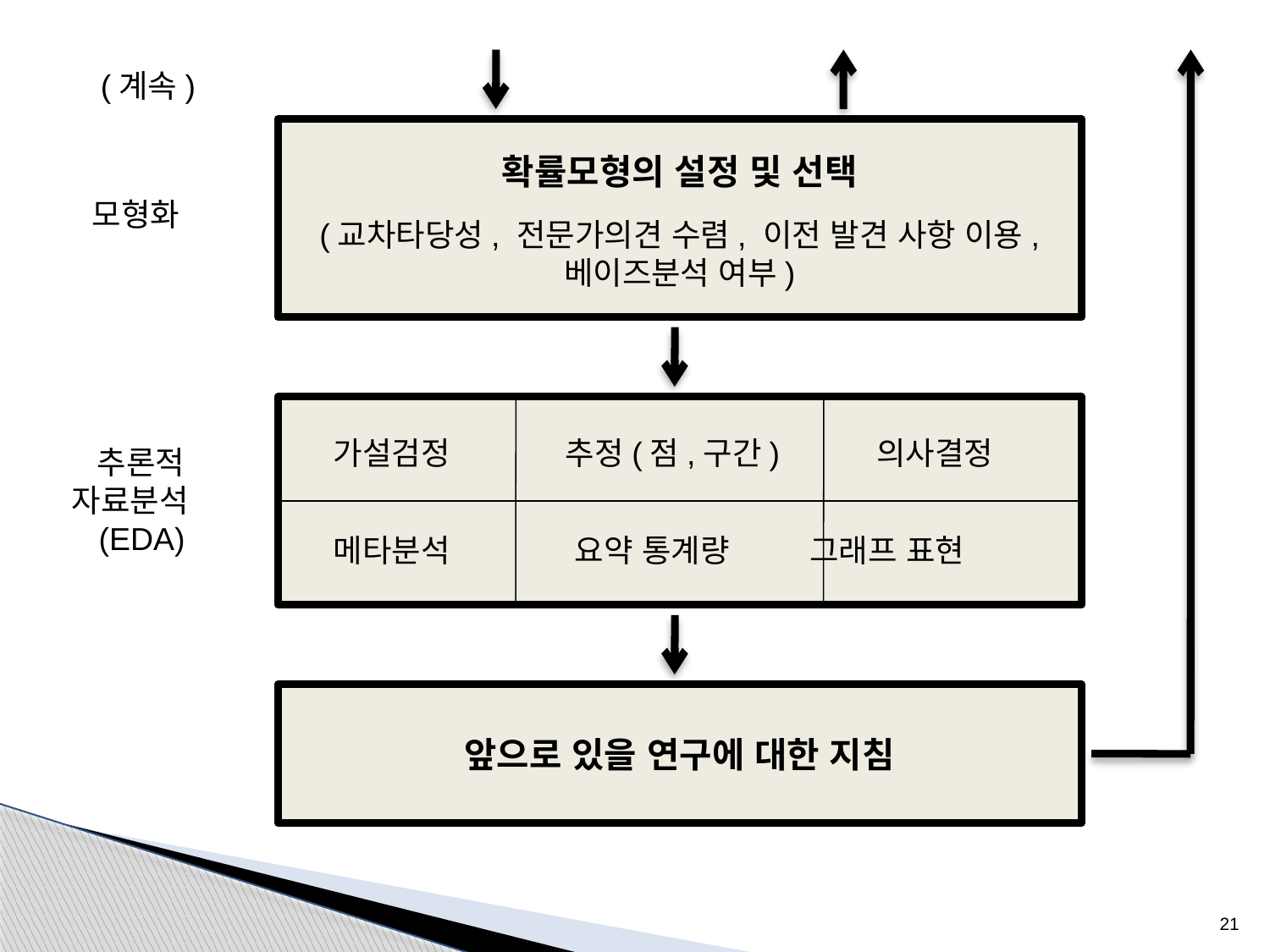

(계속)

확률모형의 설정 및 선택

(교차타당성, 전문가의견 수렴, 이전 발견 사항 이용,
베이즈분석 여부)

모형화
    가설검정             추정(점,구간)          의사결정

    메타분석              요약 통계량         그래프 표현
  추론적
자료분석
   (EDA)
앞으로 있을 연구에 대한 지침
21